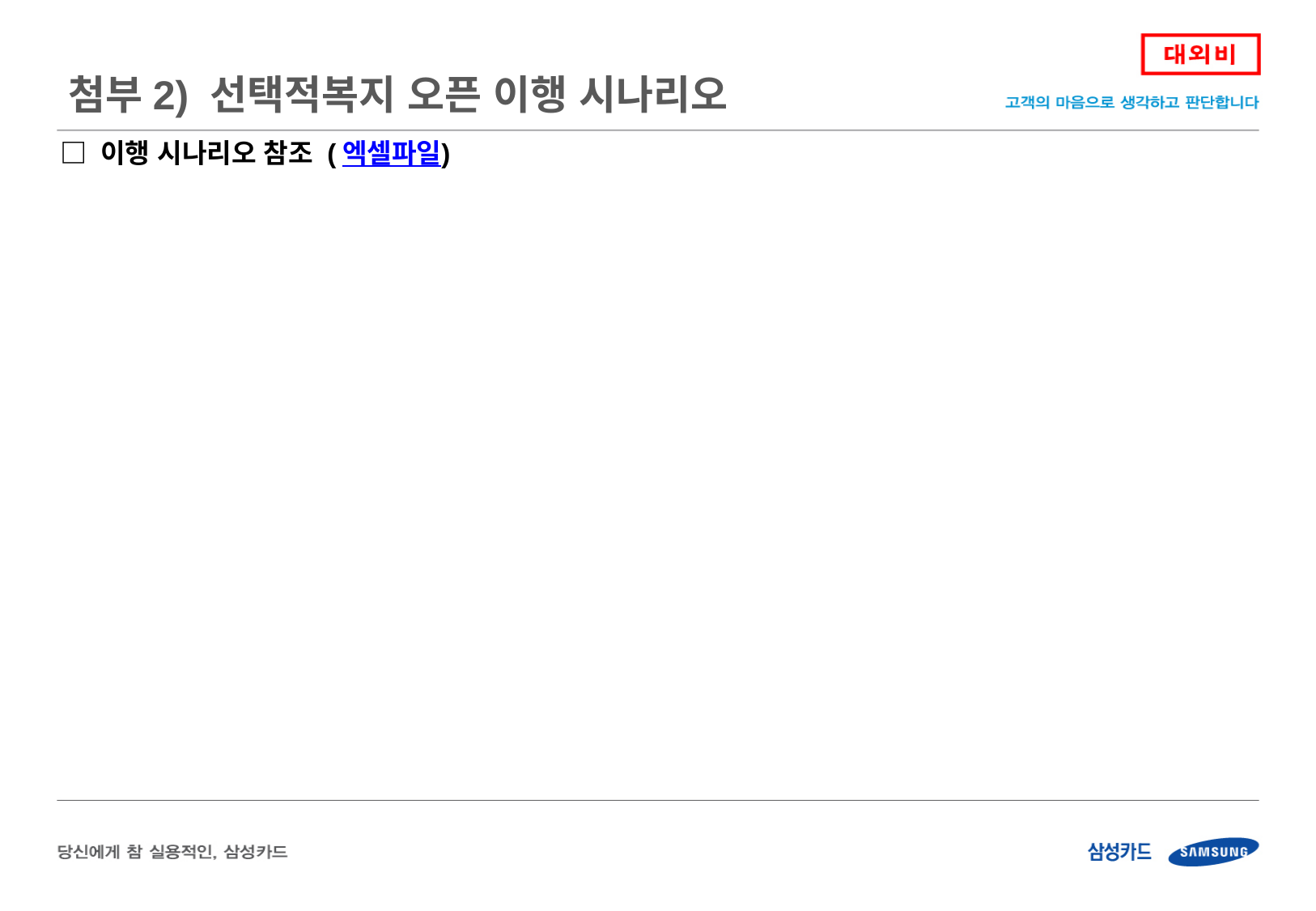

첨부2) 선택적복지 오픈 이행 시나리오
□ 이행 시나리오 참조 (엑셀파일)